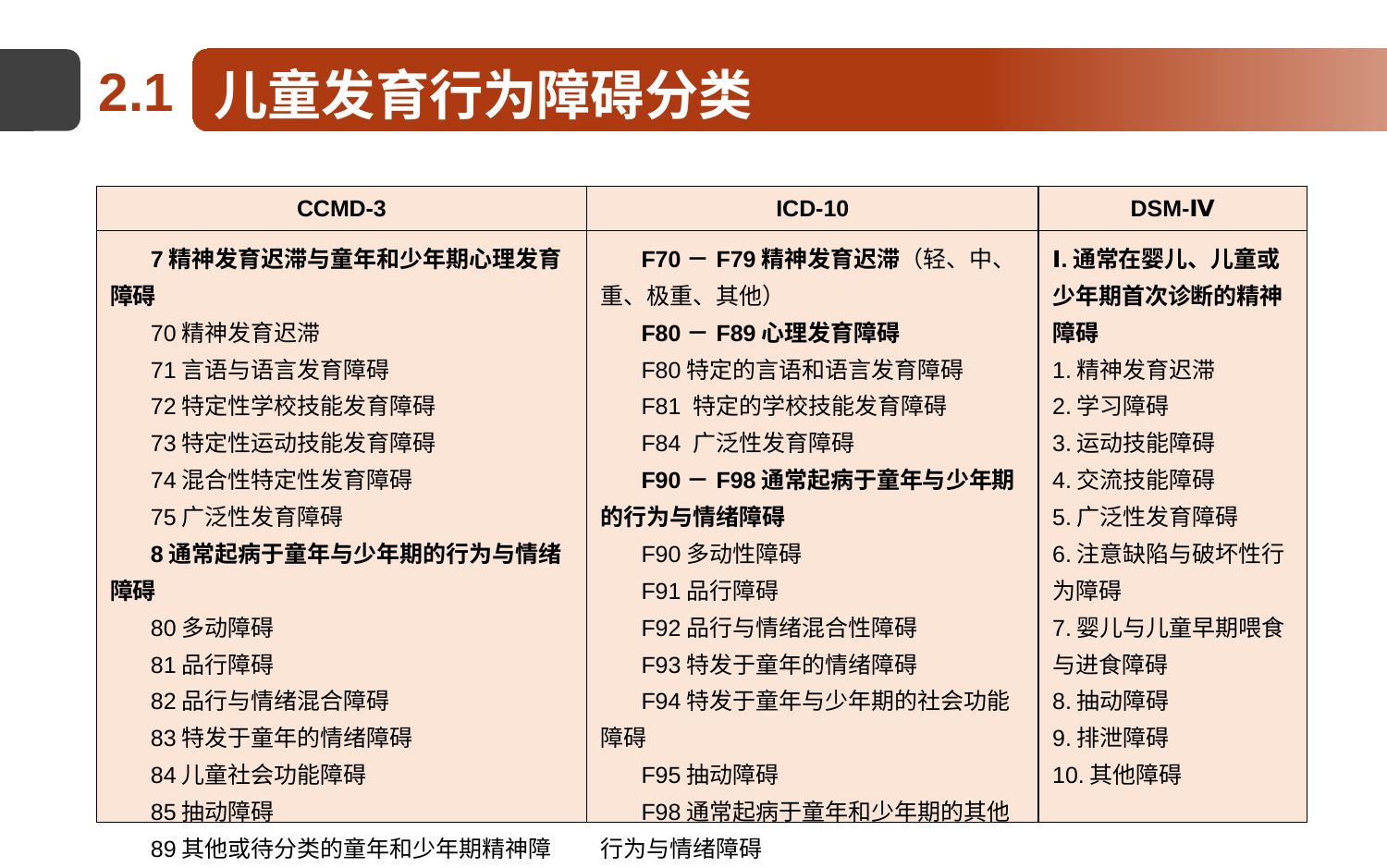

2.1
儿童发育行为障碍分类
| CCMD-3 | ICD-10 | DSM-Ⅳ |
| --- | --- | --- |
| 7精神发育迟滞与童年和少年期心理发育障碍 70精神发育迟滞 71言语与语言发育障碍 72特定性学校技能发育障碍 73特定性运动技能发育障碍 74混合性特定性发育障碍 75广泛性发育障碍 8通常起病于童年与少年期的行为与情绪障碍 80多动障碍 81品行障碍 82品行与情绪混合障碍 83特发于童年的情绪障碍 84儿童社会功能障碍 85抽动障碍 89其他或待分类的童年和少年期精神障碍 | F70－F79精神发育迟滞（轻、中、重、极重、其他） F80－F89心理发育障碍 F80特定的言语和语言发育障碍 F81 特定的学校技能发育障碍 F84 广泛性发育障碍 F90－F98通常起病于童年与少年期的行为与情绪障碍 F90多动性障碍 F91品行障碍 F92品行与情绪混合性障碍 F93特发于童年的情绪障碍 F94特发于童年与少年期的社会功能障碍 F95抽动障碍 F98通常起病于童年和少年期的其他行为与情绪障碍 | Ⅰ.通常在婴儿、儿童或少年期首次诊断的精神障碍 1.精神发育迟滞 2.学习障碍 3.运动技能障碍 4.交流技能障碍 5.广泛性发育障碍 6.注意缺陷与破坏性行为障碍 7.婴儿与儿童早期喂食与进食障碍 8.抽动障碍 9.排泄障碍 10.其他障碍 |